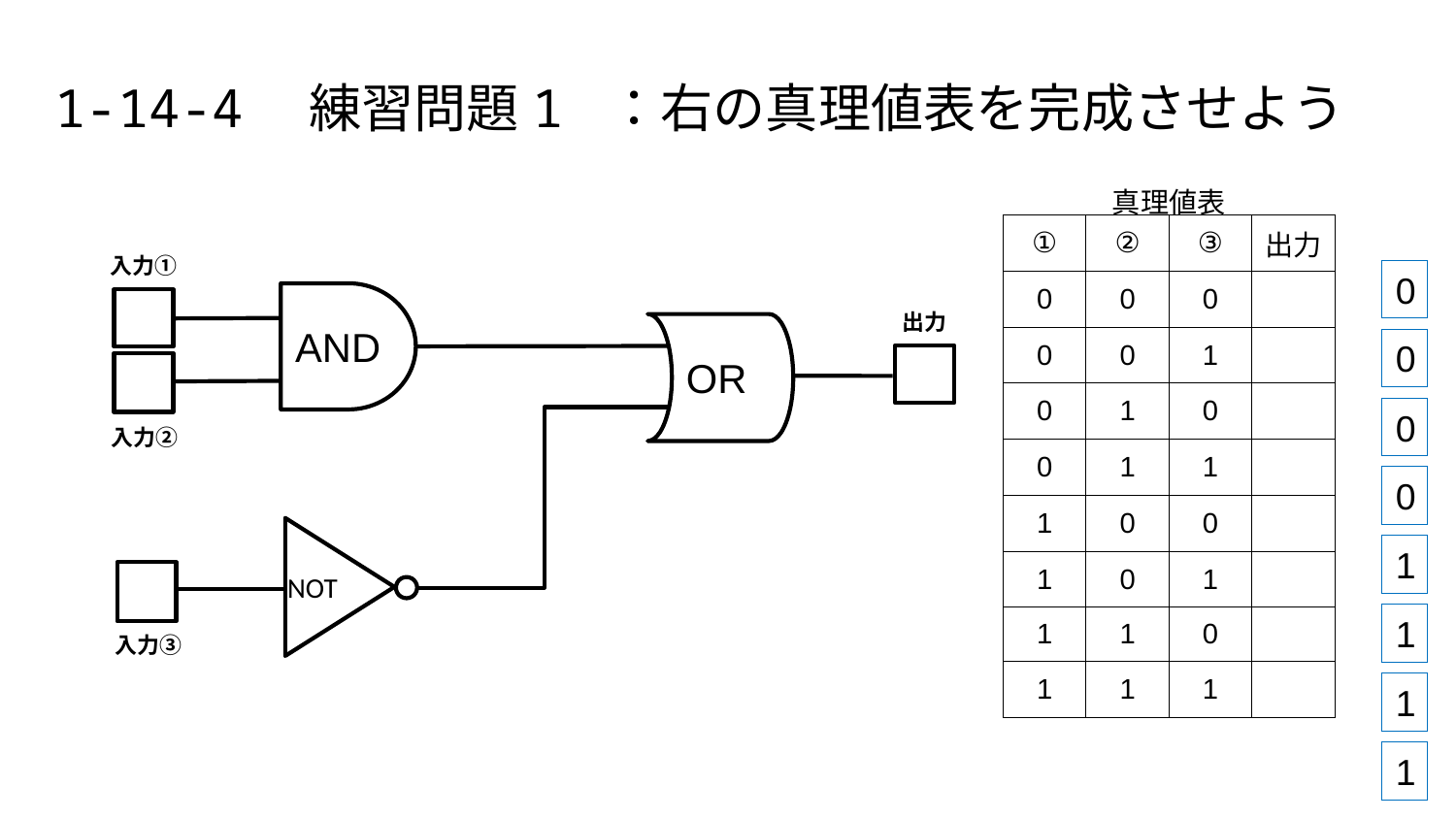

1-14-4　練習問題1 ：右の真理値表を完成させよう
| 真理値表 |  |  |  |
| --- | --- | --- | --- |
| ① | ② | ③ | 出力 |
| 0 | 0 | 0 |  |
| 0 | 0 | 1 |  |
| 0 | 1 | 0 |  |
| 0 | 1 | 1 |  |
| 1 | 0 | 0 |  |
| 1 | 0 | 1 |  |
| 1 | 1 | 0 |  |
| 1 | 1 | 1 |  |
入力①
0
AND

出力

OR
0

0
入力②
0
NOT

1

1
入力③
1
1